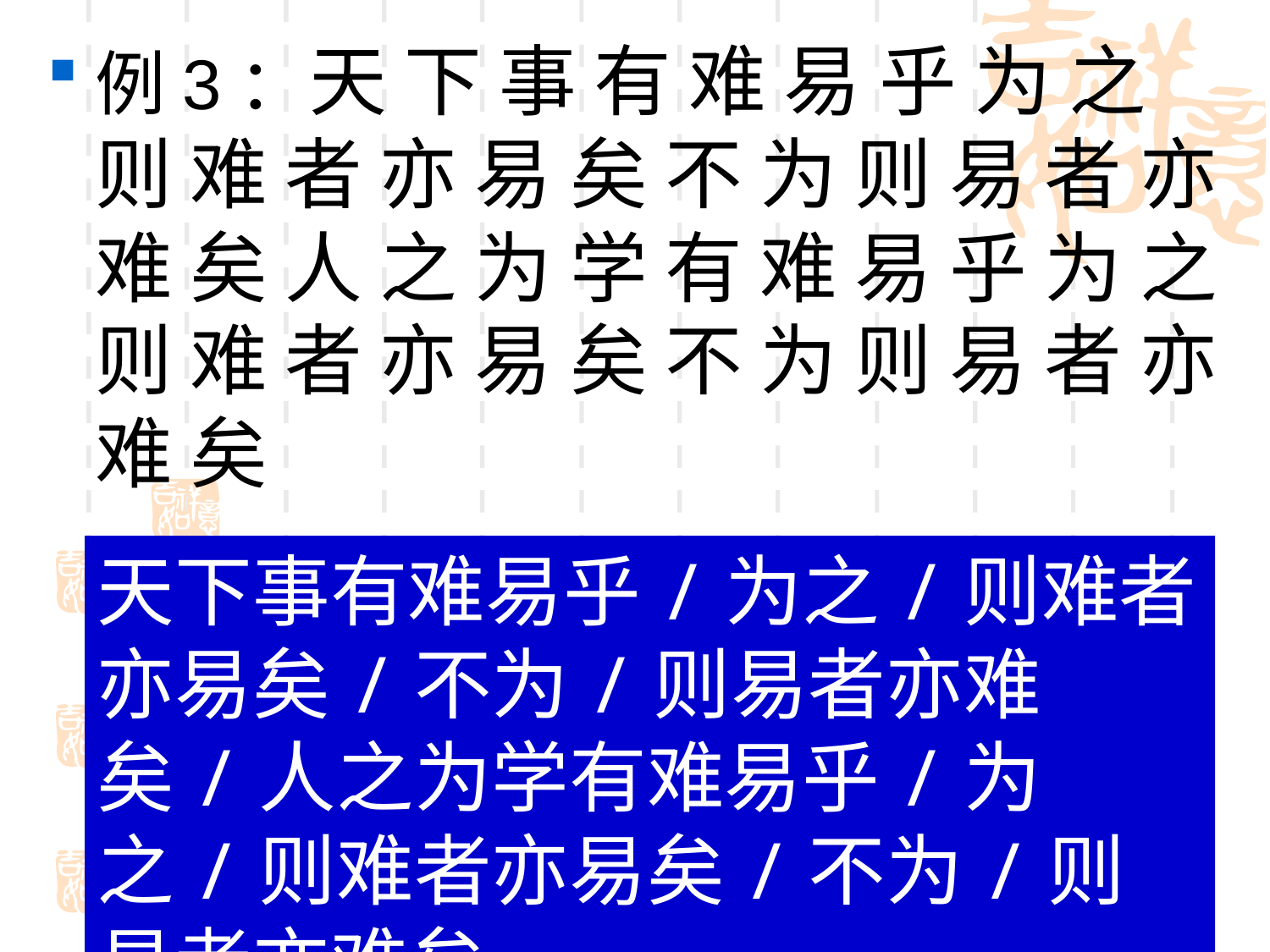

例3：天 下 事 有 难 易 乎 为 之 则 难 者 亦 易 矣 不 为 则 易 者 亦 难 矣 人 之 为 学 有 难 易 乎 为 之 则 难 者 亦 易 矣 不 为 则 易 者 亦 难 矣
天下事有难易乎/为之/则难者亦易矣/不为/则易者亦难矣/人之为学有难易乎/为之/则难者亦易矣/不为/则易者亦难矣。